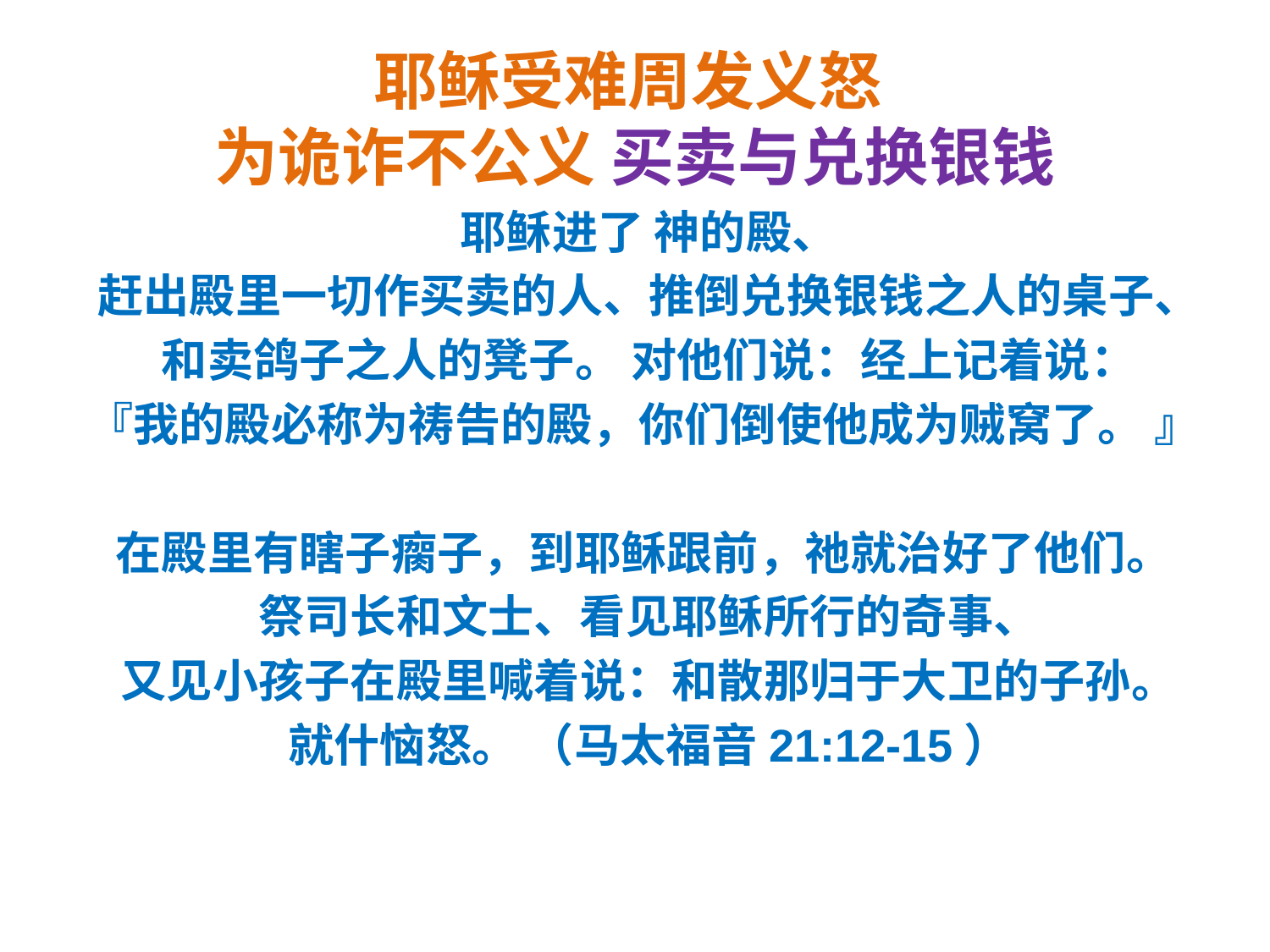

# 耶稣受难周发义怒 为诡诈不公义 买卖与兑换银钱
耶稣进了 神的殿、
赶出殿里一切作买卖的人、推倒兑换银钱之人的桌子、
和卖鸽子之人的凳子。 对他们说：经上记着说：
『我的殿必称为祷告的殿，你们倒使他成为贼窝了。 』

在殿里有瞎子瘸子，到耶稣跟前，祂就治好了他们。
祭司长和文士、看见耶稣所行的奇事、
又见小孩子在殿里喊着说：和散那归于大卫的子孙。
就什恼怒。 （马太福音21:12-15）